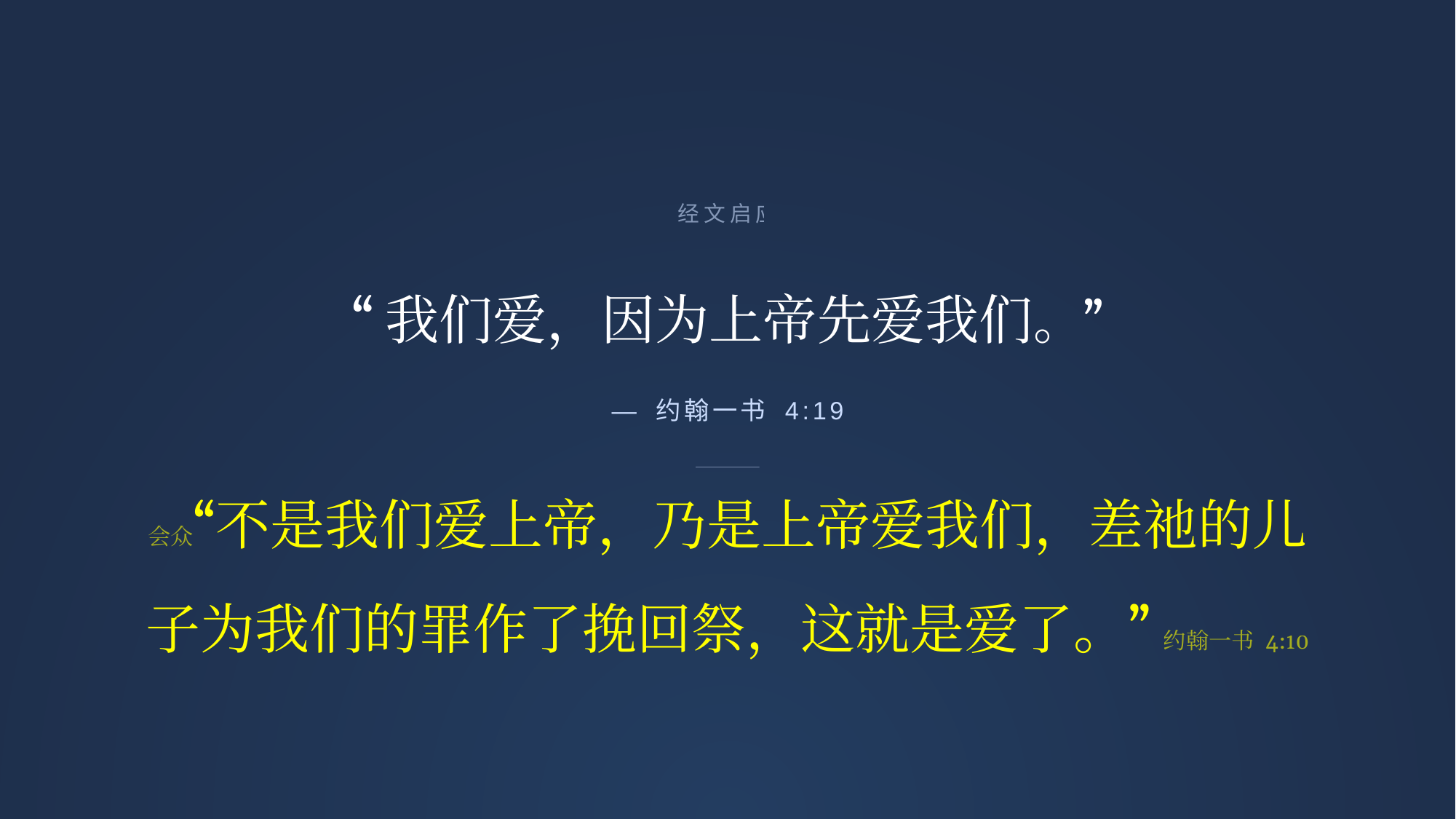

经文启应
“我们爱，因为上帝先爱我们。”
— 约翰一书 4:19
会众“不是我们爱上帝，乃是上帝爱我们，差祂的儿子为我们的罪作了挽回祭，这就是爱了。” 约翰一书 4:10